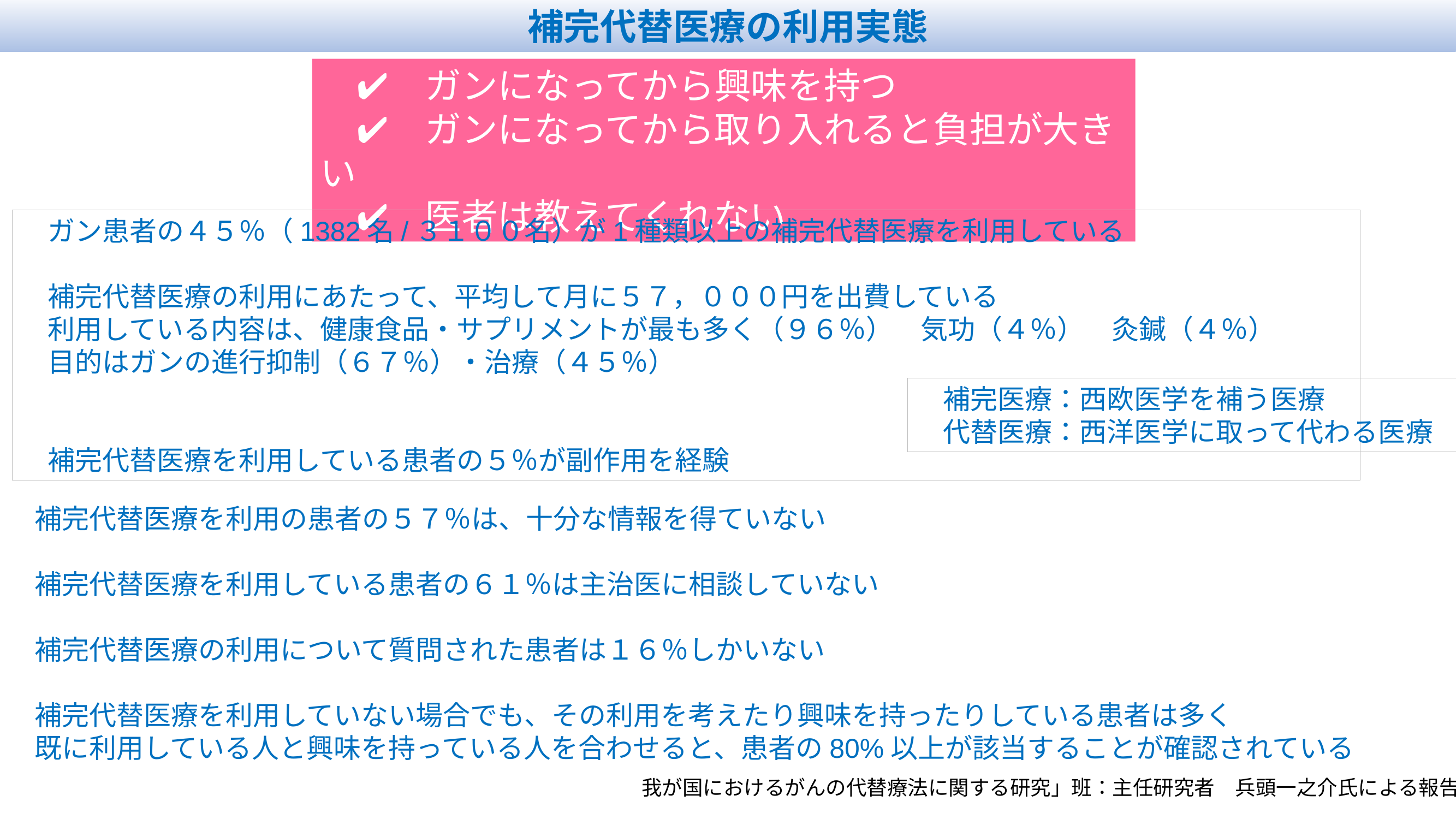

補完代替医療の利用実態
　✔　ガンになってから興味を持つ
　✔　ガンになってから取り入れると負担が大きい
　✔　医者は教えてくれない
　ガン患者の４５％（1382名/３１００名）が1種類以上の補完代替医療を利用している

　補完代替医療の利用にあたって、平均して月に５７，０００円を出費している
　利用している内容は、健康食品・サプリメントが最も多く（９６％）　気功（４％）　灸鍼（４％）
　目的はガンの進行抑制（６７％）・治療（４５％）

　補完代替医療を利用している患者の５％が副作用を経験
　補完医療：西欧医学を補う医療
　代替医療：西洋医学に取って代わる医療

補完代替医療を利用の患者の５７％は、十分な情報を得ていない

補完代替医療を利用している患者の６１％は主治医に相談していない

補完代替医療の利用について質問された患者は１６％しかいない

補完代替医療を利用していない場合でも、その利用を考えたり興味を持ったりしている患者は多く
既に利用している人と興味を持っている人を合わせると、患者の80%以上が該当することが確認されている
我が国におけるがんの代替療法に関する研究」班：主任研究者　兵頭一之介氏による報告